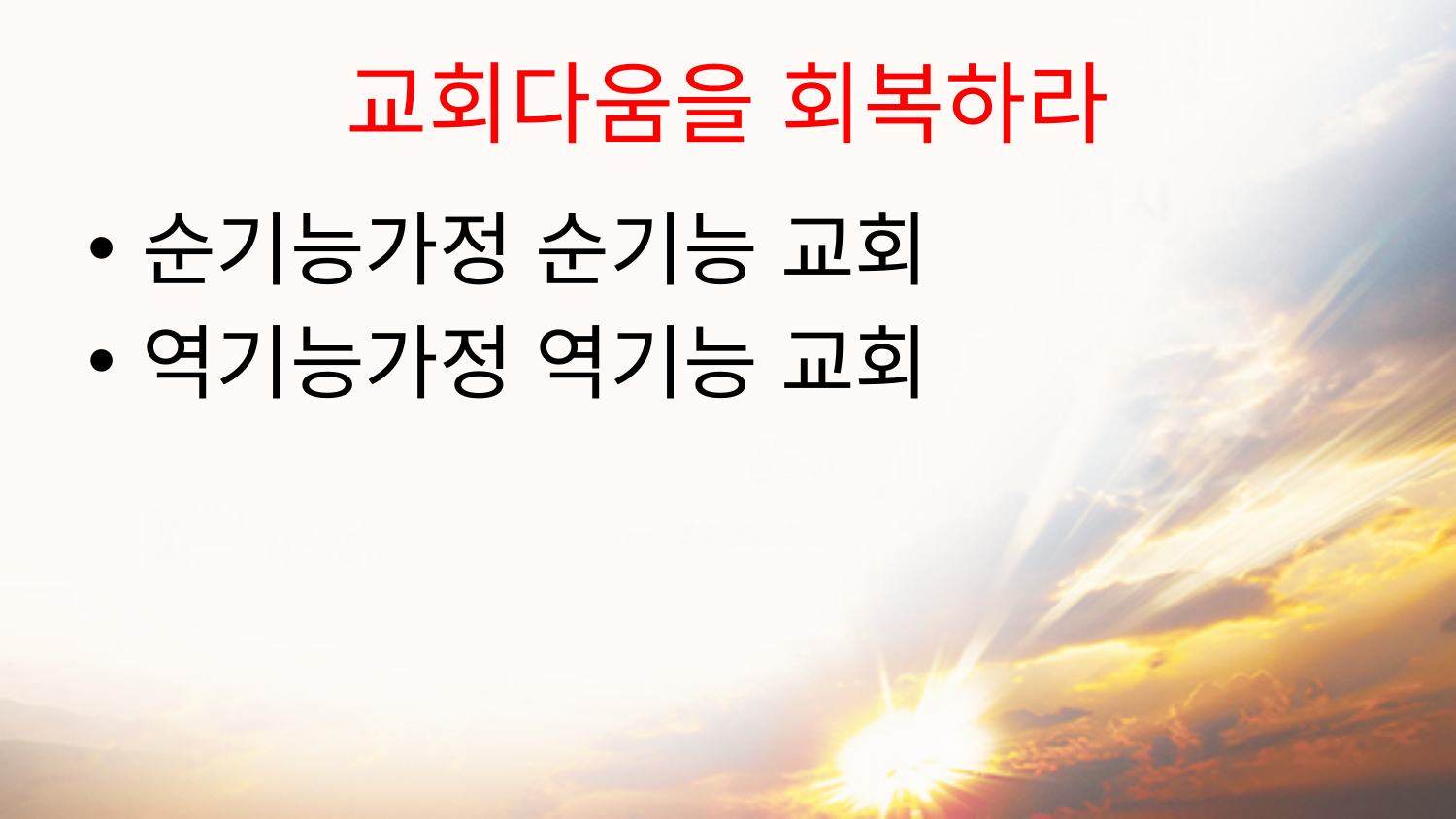

# 교회다움을 회복하라
순기능가정 순기능 교회
역기능가정 역기능 교회